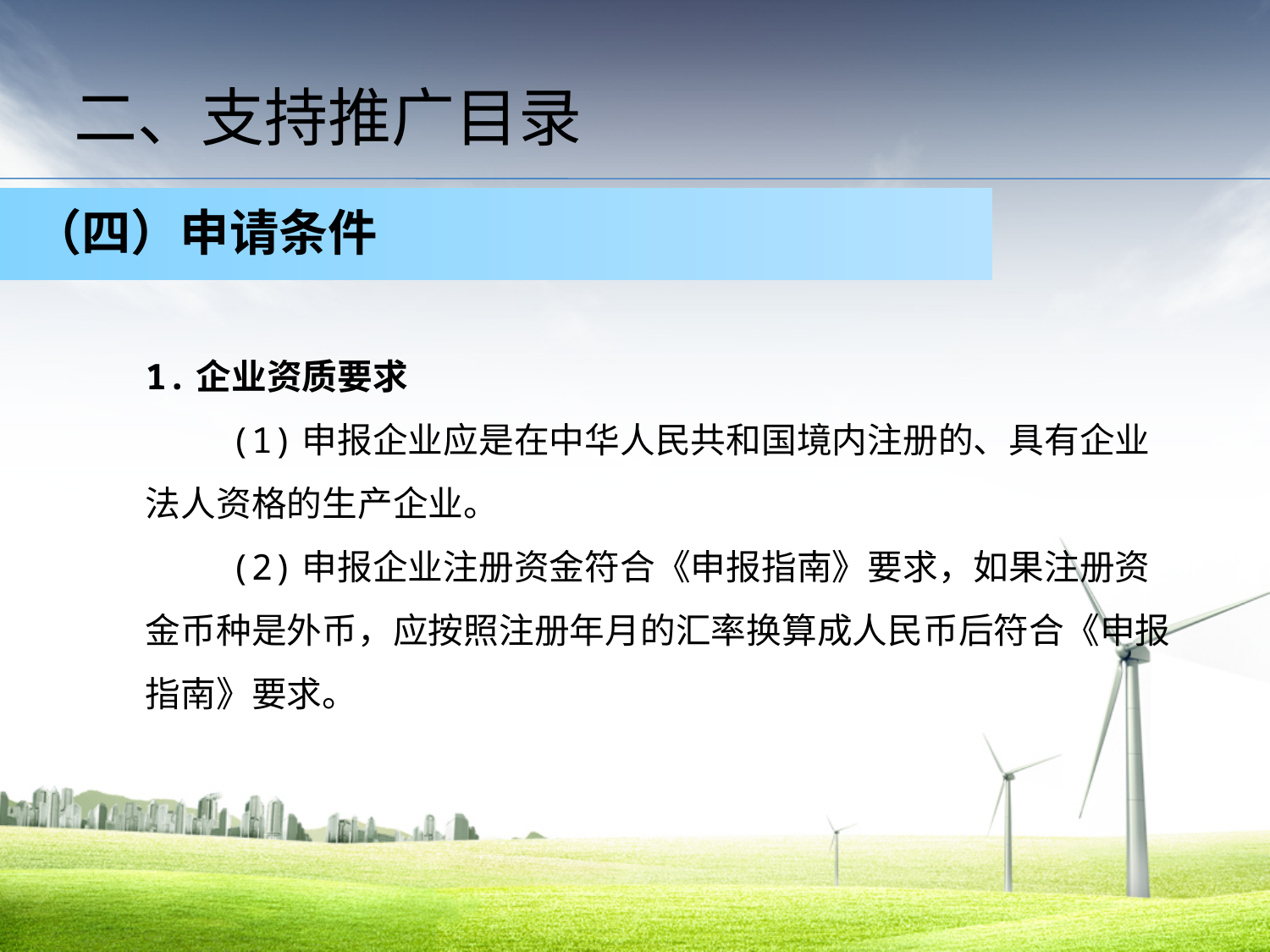

二、支持推广目录

（四）申请条件

1.企业资质要求
    (1)申报企业应是在中华人民共和国境内注册的、具有企业法人资格的生产企业。
    (2)申报企业注册资金符合《申报指南》要求，如果注册资金币种是外币，应按照注册年月的汇率换算成人民币后符合《申报指南》要求。